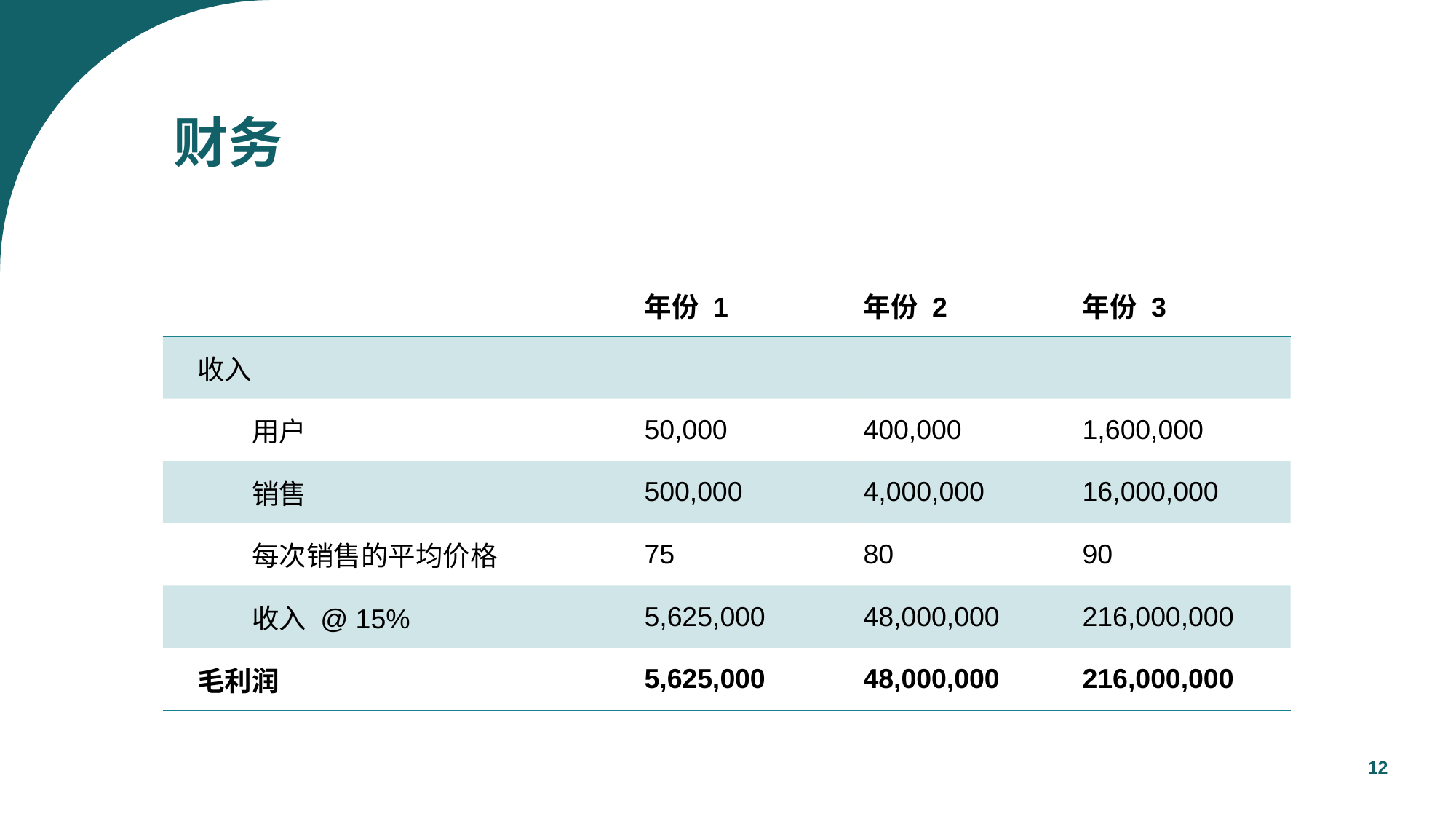

# 财务
|  | 年份 1 | 年份 2 | 年份 3 |
| --- | --- | --- | --- |
| 收入 |  |  |  |
| 用户 | 50,000 | 400,000 | 1,600,000 |
| 销售 | 500,000 | 4,000,000 | 16,000,000 |
| 每次销售的平均价格 | 75 | 80 | 90 |
| 收入 @ 15% | 5,625,000 | 48,000,000 | 216,000,000 |
| 毛利润 | 5,625,000 | 48,000,000 | 216,000,000 |
12